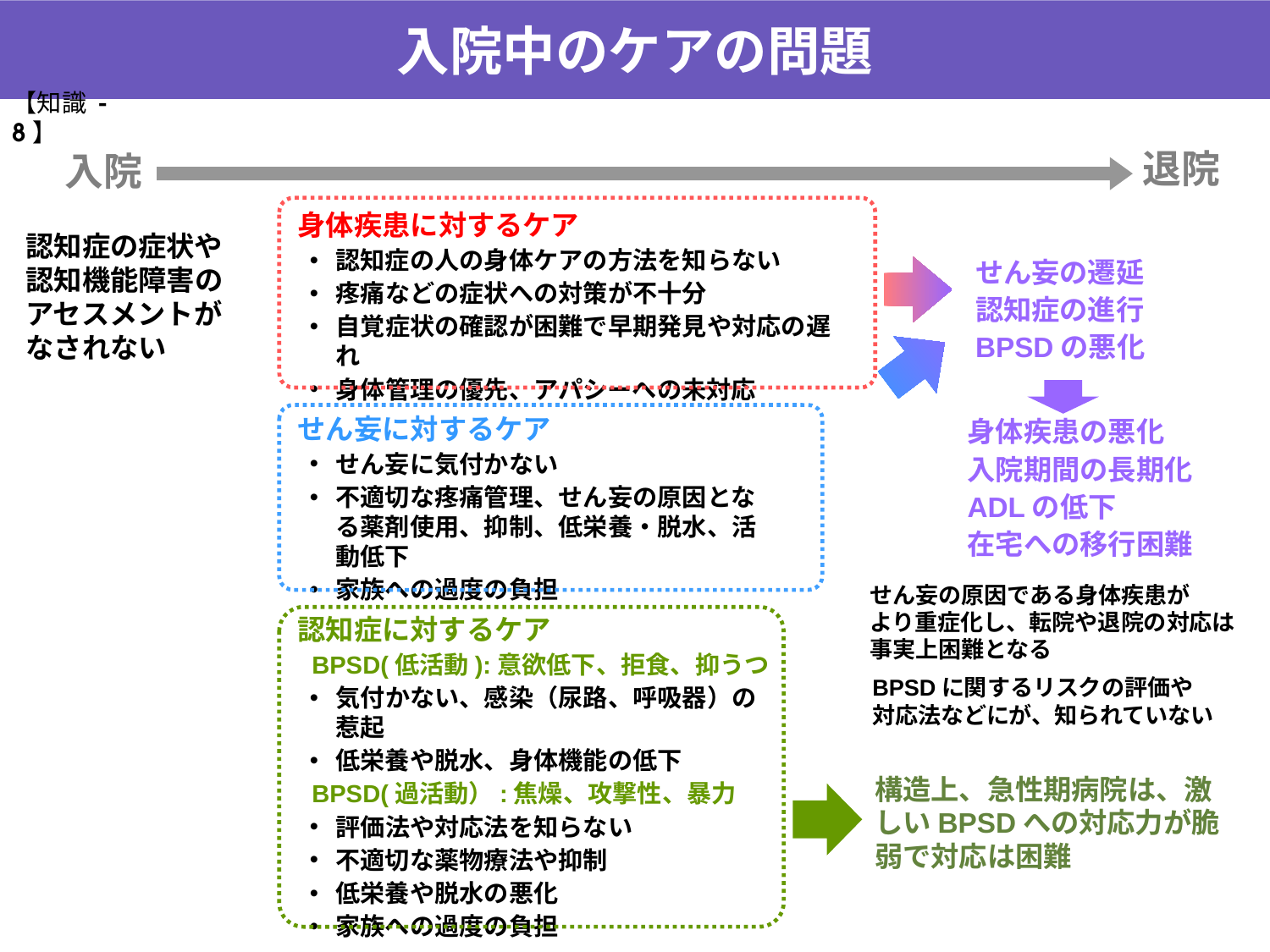

入院中のケアの問題
【知識 -8】
退院
入院

身体疾患に対するケア
認知症の人の身体ケアの方法を知らない
疼痛などの症状への対策が不十分
自覚症状の確認が困難で早期発見や対応の遅れ
身体管理の優先、アパシーへの未対応
認知症の症状や
認知機能障害の
アセスメントが
なされない
せん妄の遷延
認知症の進行
BPSDの悪化

せん妄に対するケア
せん妄に気付かない
不適切な疼痛管理、せん妄の原因となる薬剤使用、抑制、低栄養・脱水、活動低下
家族への過度の負担
身体疾患の悪化
入院期間の長期化
ADLの低下
在宅への移行困難
せん妄の原因である身体疾患が
より重症化し、転院や退院の対応は
事実上困難となる
認知症に対するケア
  BPSD(低活動):意欲低下、拒食、抑うつ
気付かない、感染（尿路、呼吸器）の惹起
低栄養や脱水、身体機能の低下
  BPSD(過活動）:焦燥、攻撃性、暴力
評価法や対応法を知らない
不適切な薬物療法や抑制
低栄養や脱水の悪化
家族への過度の負担

BPSDに関するリスクの評価や
対応法などにが、知られていない
構造上、急性期病院は、激しいBPSDへの対応力が脆弱で対応は困難